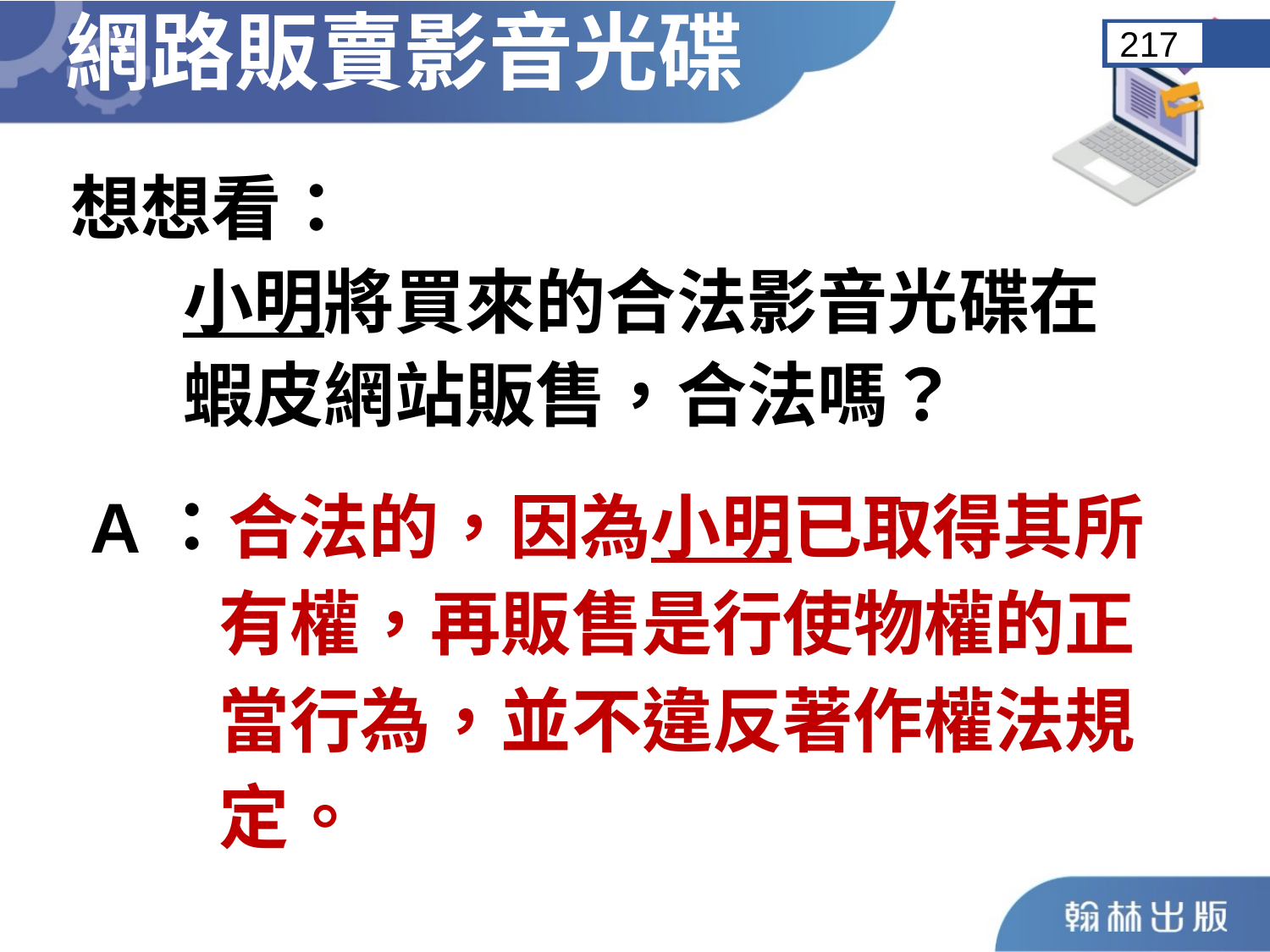

網路販賣影音光碟
217
 想想看：
        小明將買來的合法影音光碟在
        蝦皮網站販售，合法嗎？
A：合法的，因為小明已取得其所
       有權，再販售是行使物權的正
       當行為，並不違反著作權法規
       定。